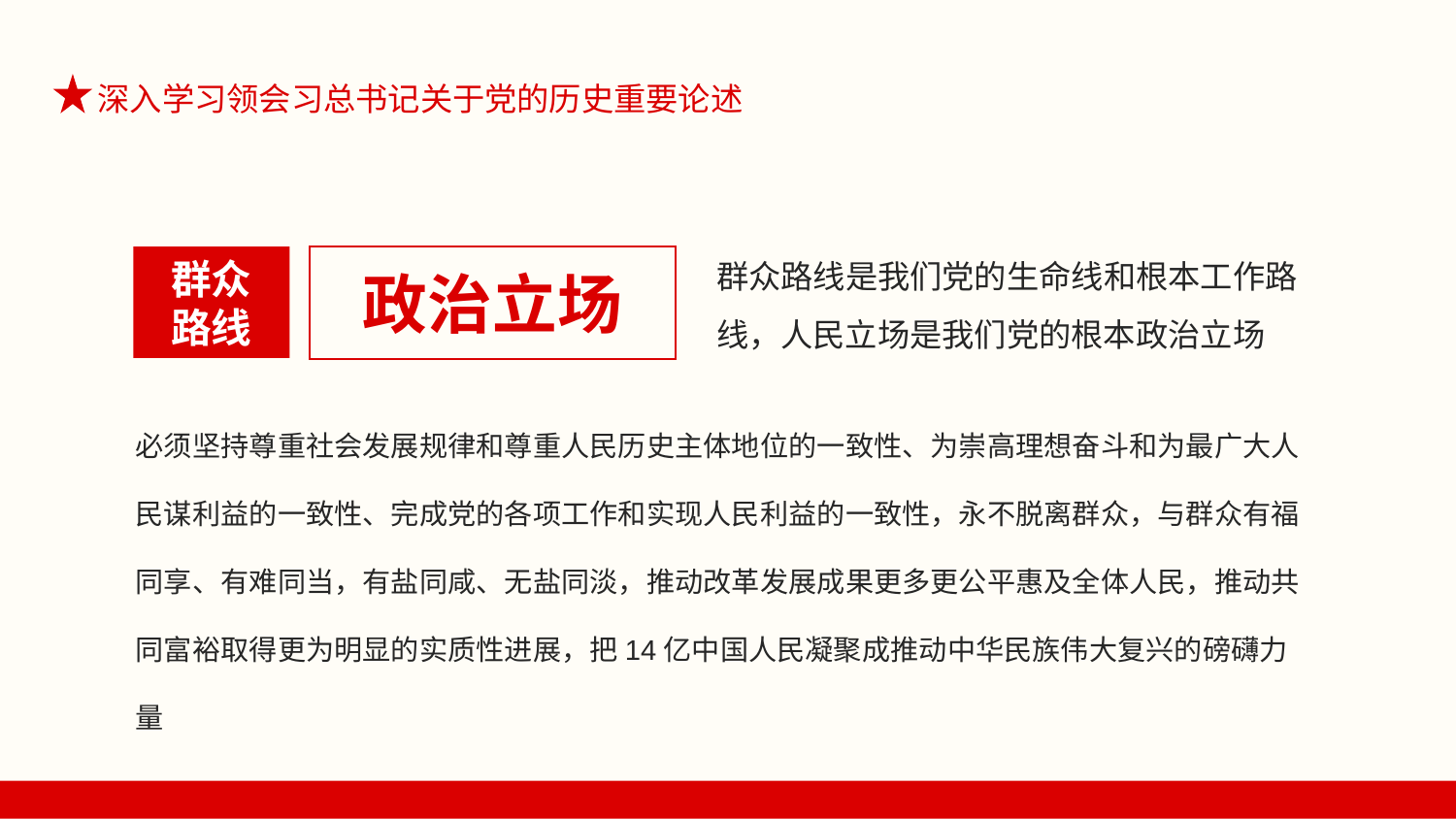

群众路线是我们党的生命线和根本工作路线，人民立场是我们党的根本政治立场
群众
路线
政治立场
必须坚持尊重社会发展规律和尊重人民历史主体地位的一致性、为崇高理想奋斗和为最广大人民谋利益的一致性、完成党的各项工作和实现人民利益的一致性，永不脱离群众，与群众有福同享、有难同当，有盐同咸、无盐同淡，推动改革发展成果更多更公平惠及全体人民，推动共同富裕取得更为明显的实质性进展，把14亿中国人民凝聚成推动中华民族伟大复兴的磅礴力量